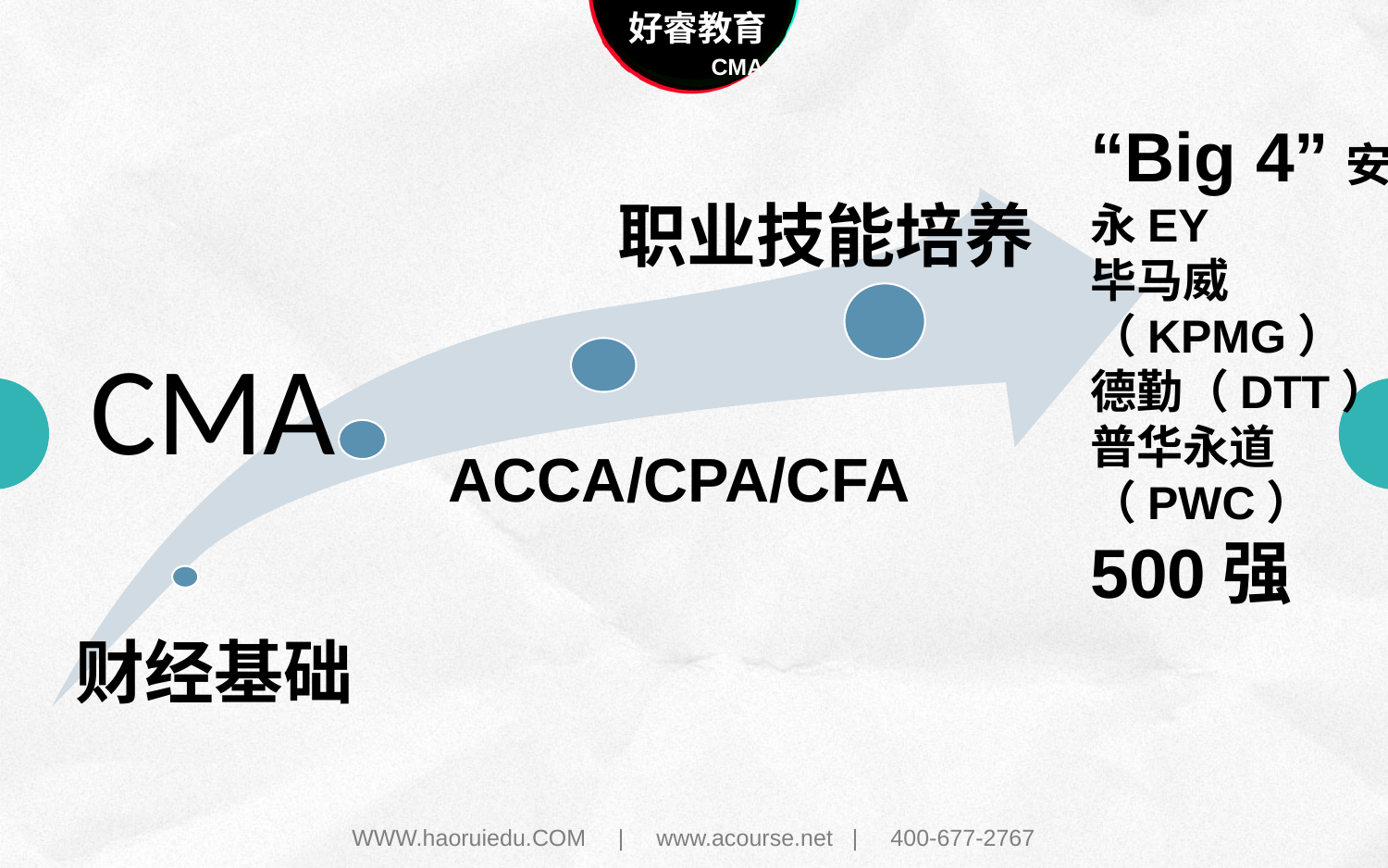

“Big 4”安永EY
毕马威（KPMG）
德勤（DTT）
普华永道（PWC）
500强

职业技能培养

CMA

财经基础

ACCA/CPA/CFA